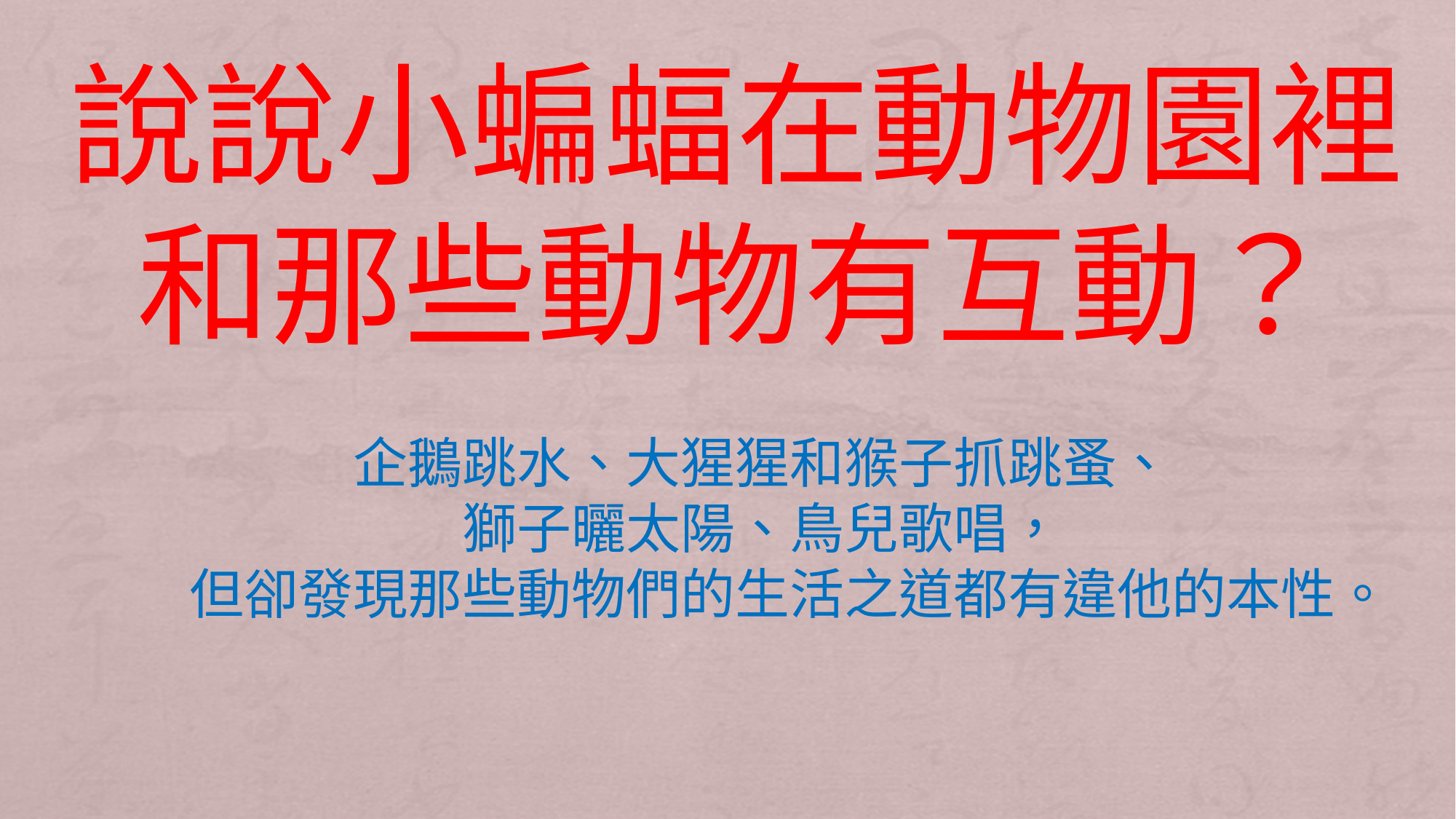

說說小蝙蝠在動物園裡
和那些動物有互動？
企鵝跳水、大猩猩和猴子抓跳蚤、
獅子曬太陽、鳥兒歌唱，
但卻發現那些動物們的生活之道都有違他的本性。